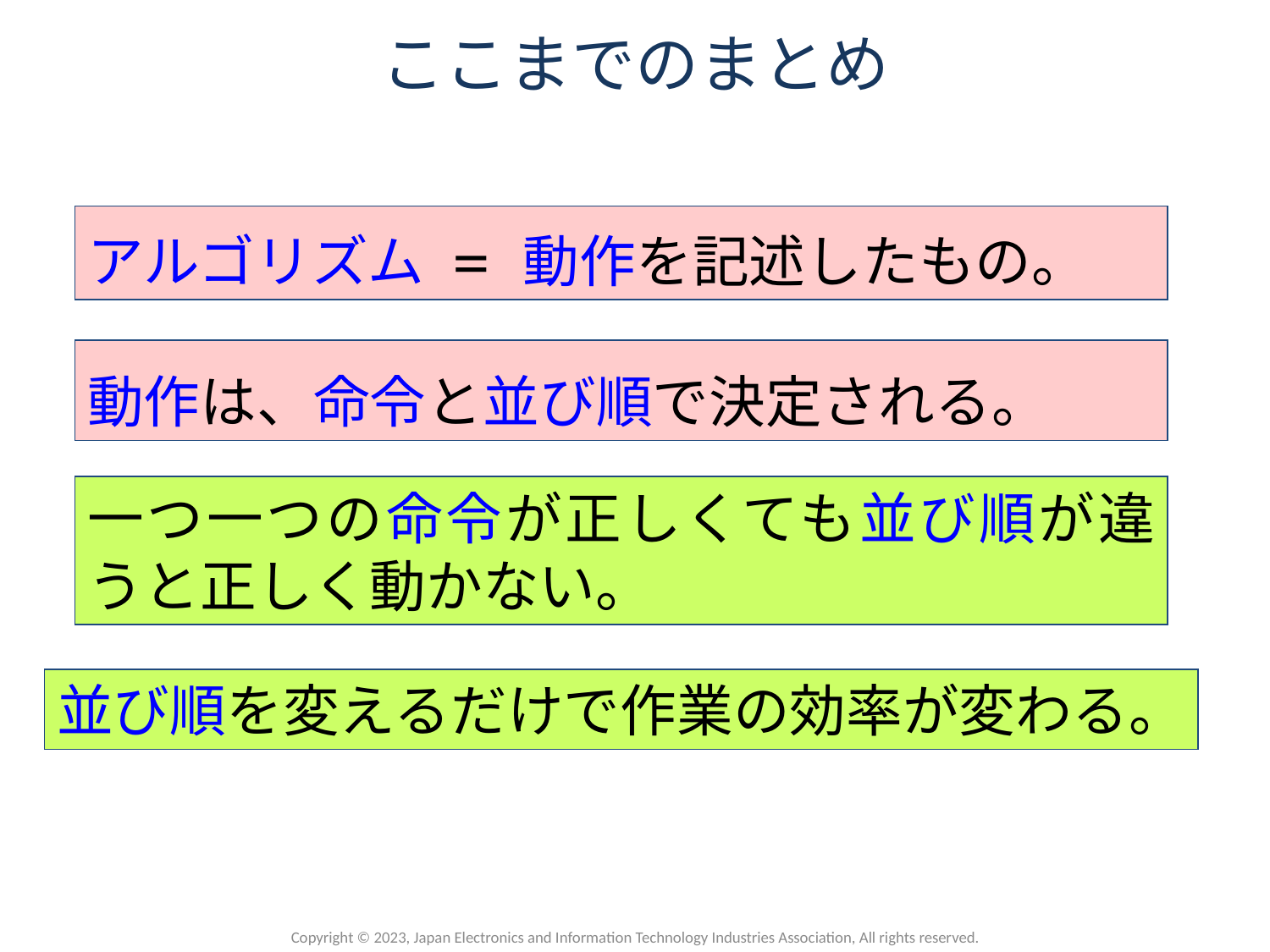

# ここまでのまとめ
アルゴリズム = 動作を記述したもの。
動作は、命令と並び順で決定される。
一つ一つの命令が正しくても並び順が違うと正しく動かない。
並び順を変えるだけで作業の効率が変わる。
Copyright © 2023, Japan Electronics and Information Technology Industries Association, All rights reserved.